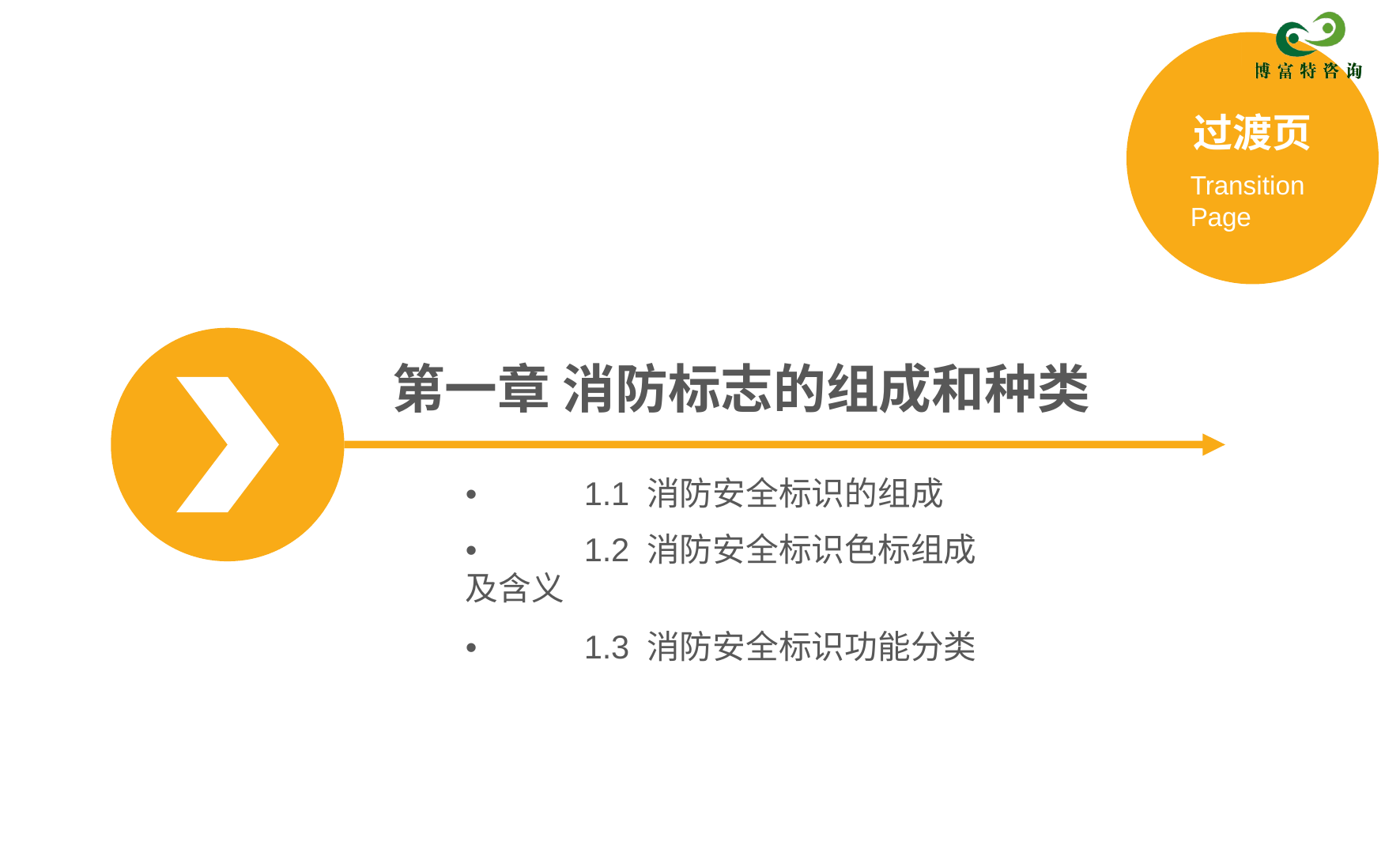

过渡页
Transition Page
第一章 消防标志的组成和种类
•	1.1 消防安全标识的组成
•	1.2 消防安全标识色标组成及含义
•	1.3 消防安全标识功能分类